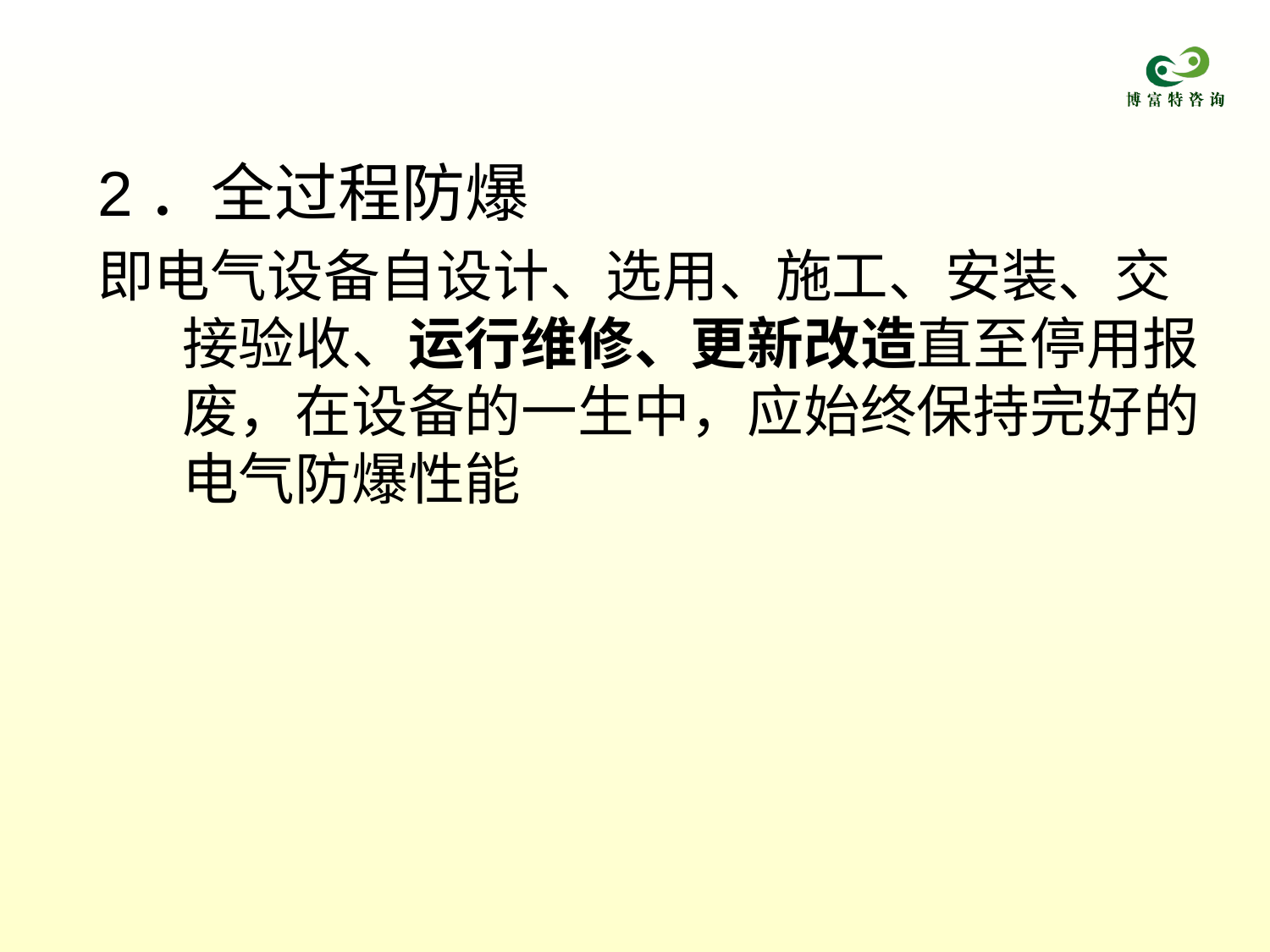

2．全过程防爆
即电气设备自设计、选用、施工、安装、交接验收、运行维修、更新改造直至停用报废，在设备的一生中，应始终保持完好的电气防爆性能
46